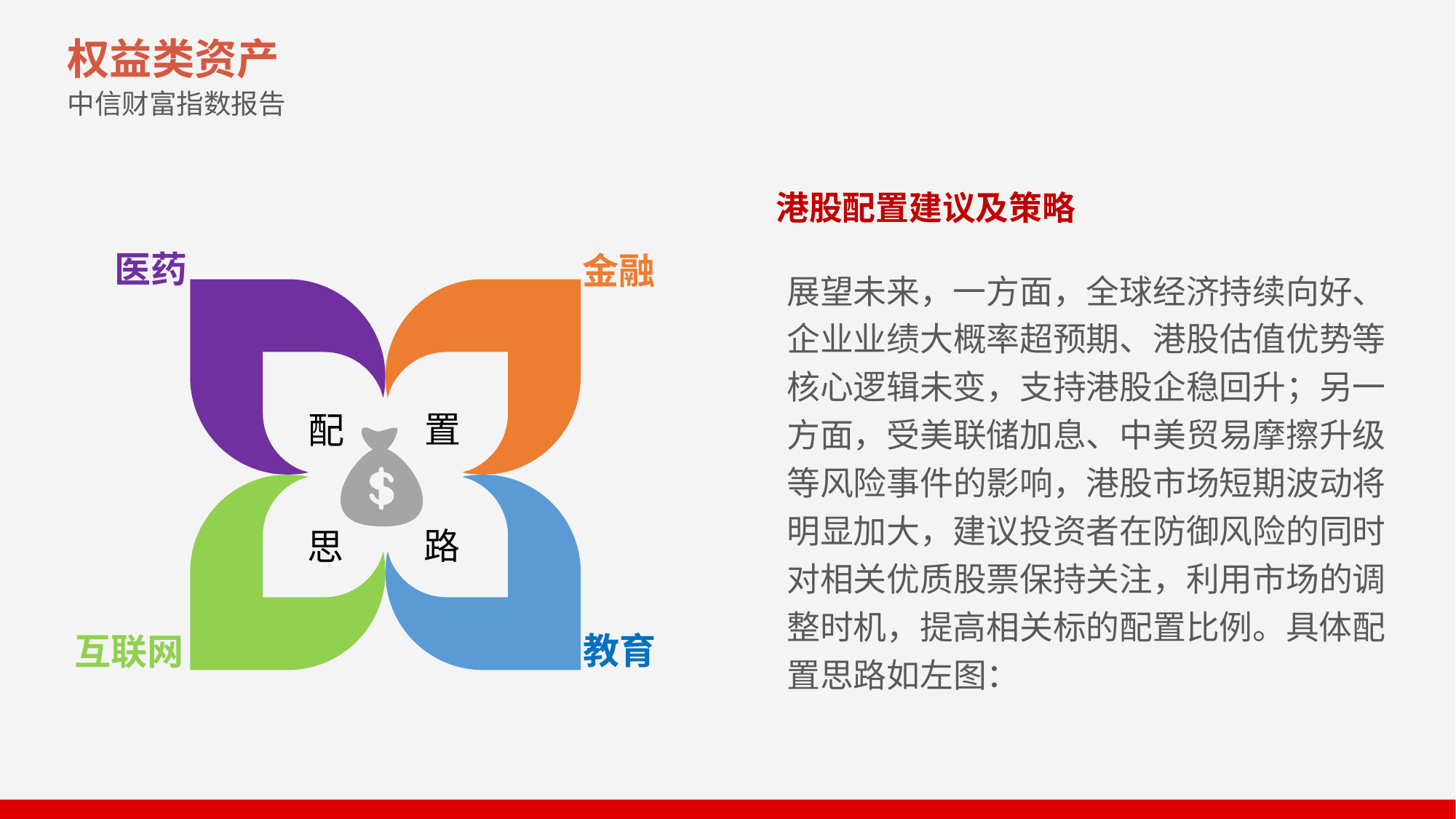

权益类资产
中信财富指数报告
港股配置建议及策略
医药
金融
展望未来，一方面，全球经济持续向好、企业业绩大概率超预期、港股估值优势等核心逻辑未变，支持港股企稳回升；另一方面，受美联储加息、中美贸易摩擦升级等风险事件的影响，港股市场短期波动将明显加大，建议投资者在防御风险的同时对相关优质股票保持关注，利用市场的调整时机，提高相关标的配置比例。具体配置思路如左图：

置
配

路
思
教育
互联网
23